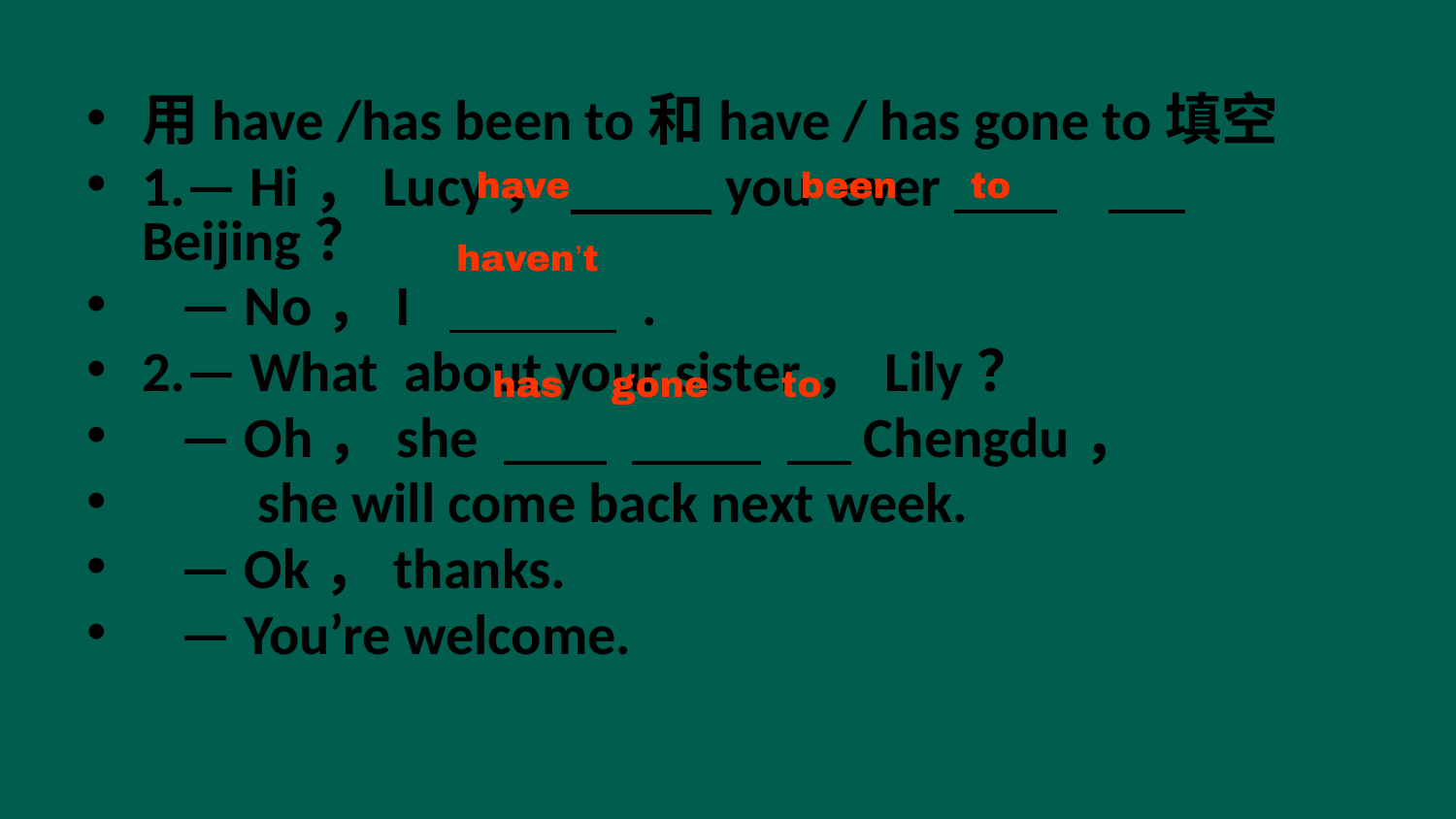

用have /has been to和have / has gone to填空
1.— Hi，Lucy，            you  ever                    Beijing？
   — No，I                  .
2.— What  about your sister，Lily？
   — Oh，she                              Chengdu，
         she will come back next week.
   — Ok，thanks.
   — You’re welcome.

have                   been      to
haven’t
has    gone      to